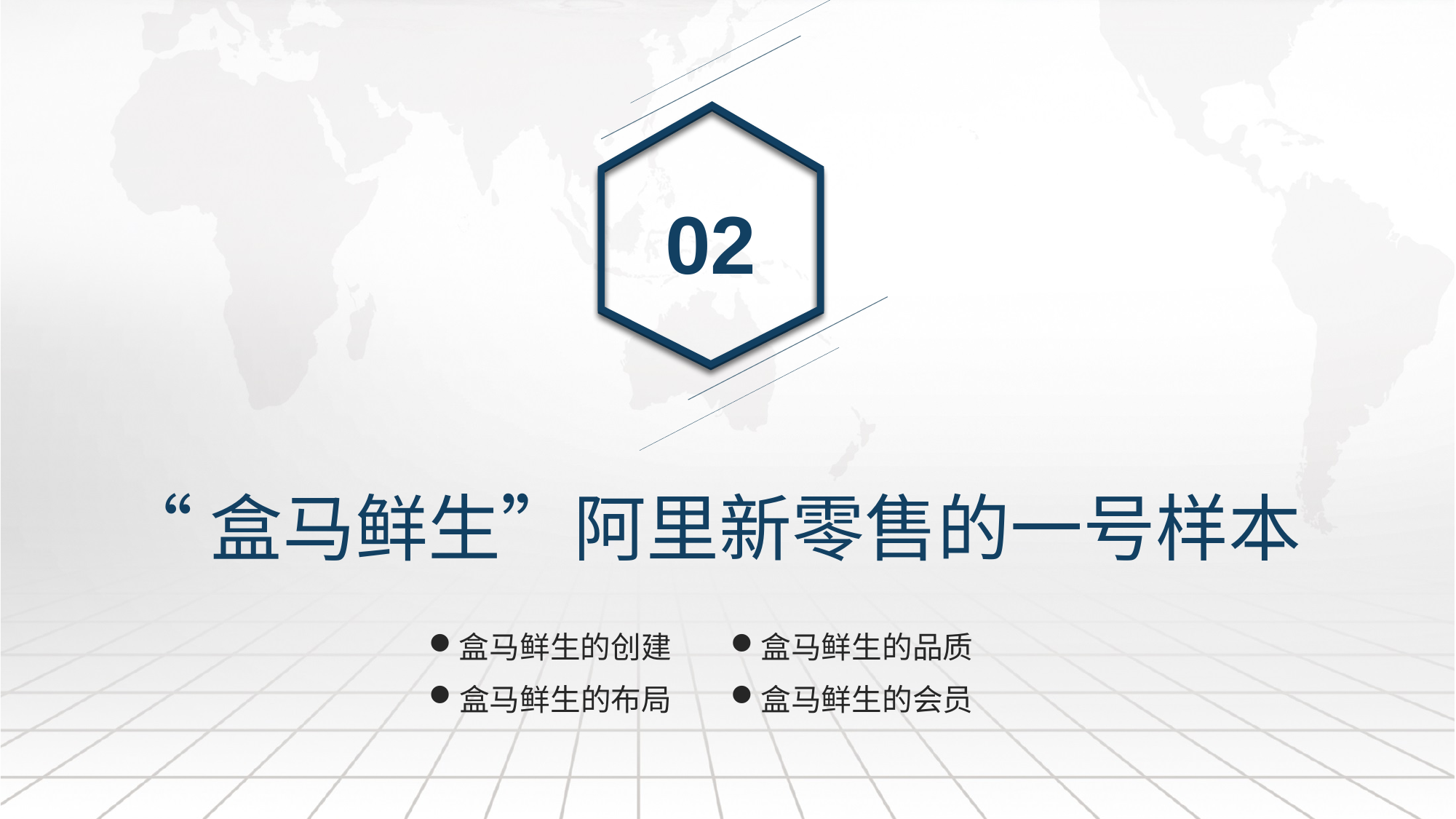

02

“盒马鲜生”阿里新零售的一号样本
盒马鲜生的创建
盒马鲜生的布局
盒马鲜生的品质
盒马鲜生的会员